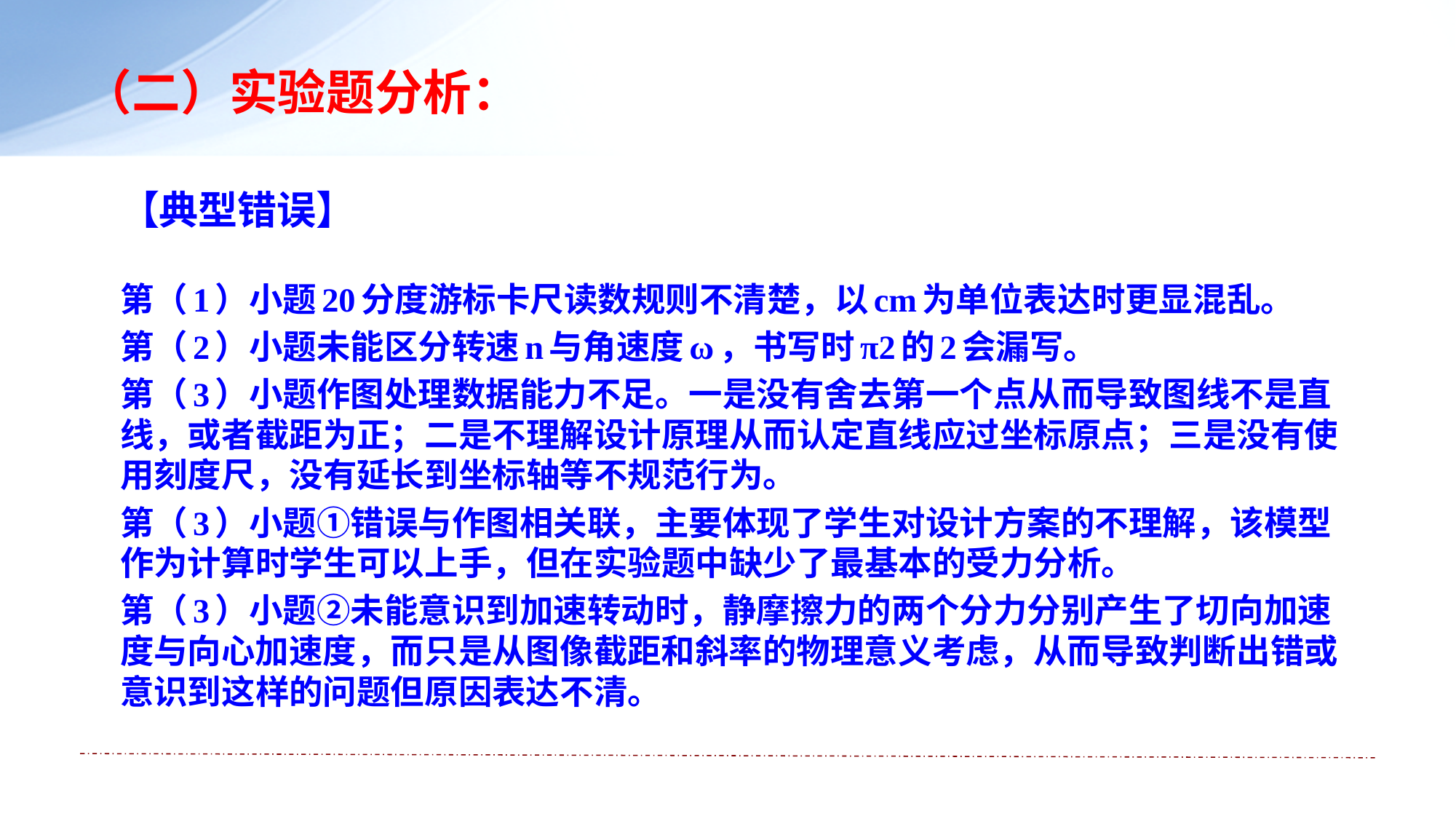

# （二）实验题分析：

【典型错误】

第（1）小题20分度游标卡尺读数规则不清楚，以cm为单位表达时更显混乱。
第（2）小题未能区分转速n与角速度ω，书写时π2的2会漏写。
第（3）小题作图处理数据能力不足。一是没有舍去第一个点从而导致图线不是直线，或者截距为正；二是不理解设计原理从而认定直线应过坐标原点；三是没有使用刻度尺，没有延长到坐标轴等不规范行为。
第（3）小题①错误与作图相关联，主要体现了学生对设计方案的不理解，该模型作为计算时学生可以上手，但在实验题中缺少了最基本的受力分析。
第（3）小题②未能意识到加速转动时，静摩擦力的两个分力分别产生了切向加速度与向心加速度，而只是从图像截距和斜率的物理意义考虑，从而导致判断出错或意识到这样的问题但原因表达不清。